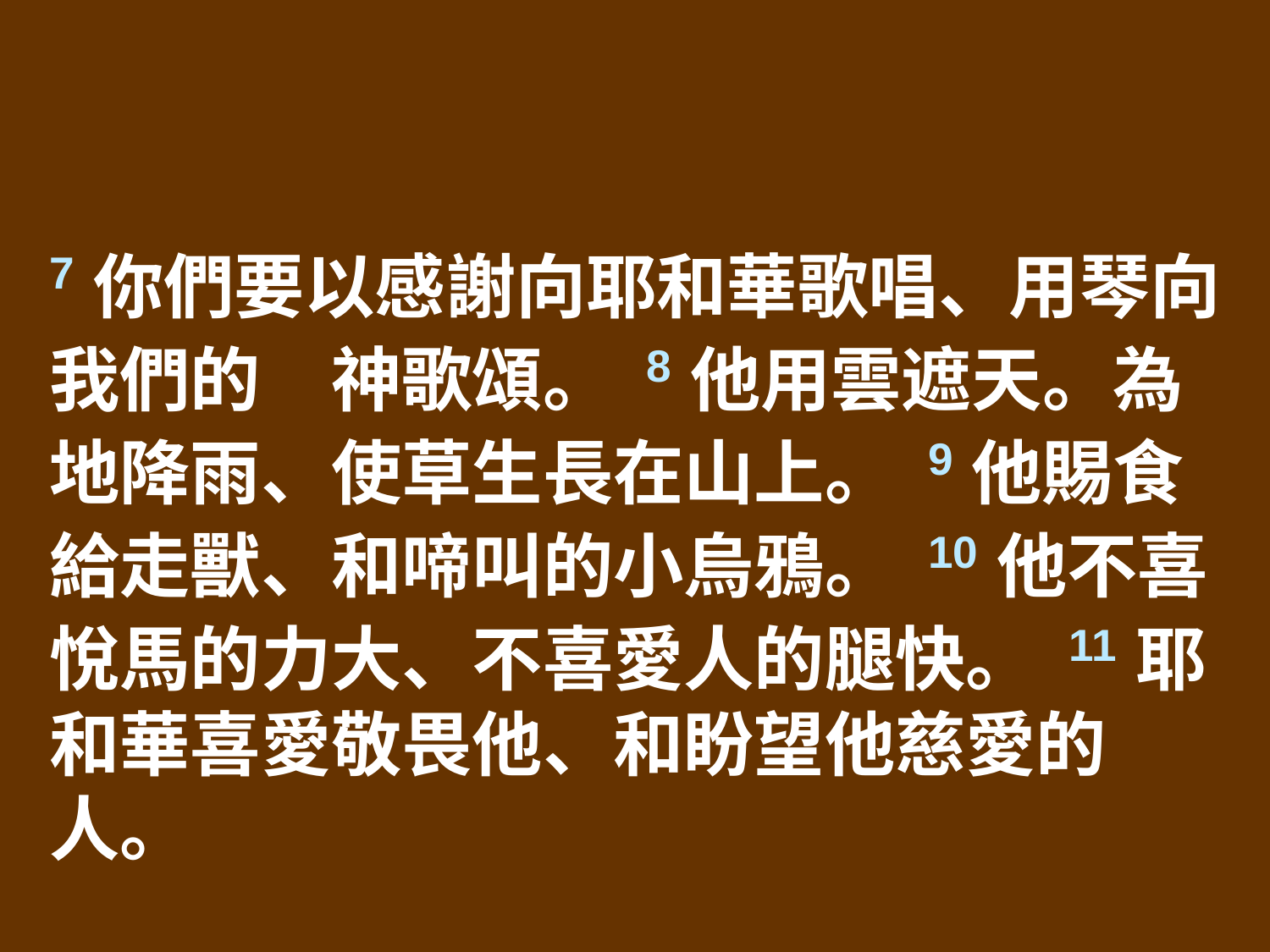

7你們要以感謝向耶和華歌唱、用琴向我們的　神歌頌。 8他用雲遮天。為地降雨、使草生長在山上。 9他賜食給走獸、和啼叫的小烏鴉。 10他不喜悅馬的力大、不喜愛人的腿快。 11耶和華喜愛敬畏他、和盼望他慈愛的人。